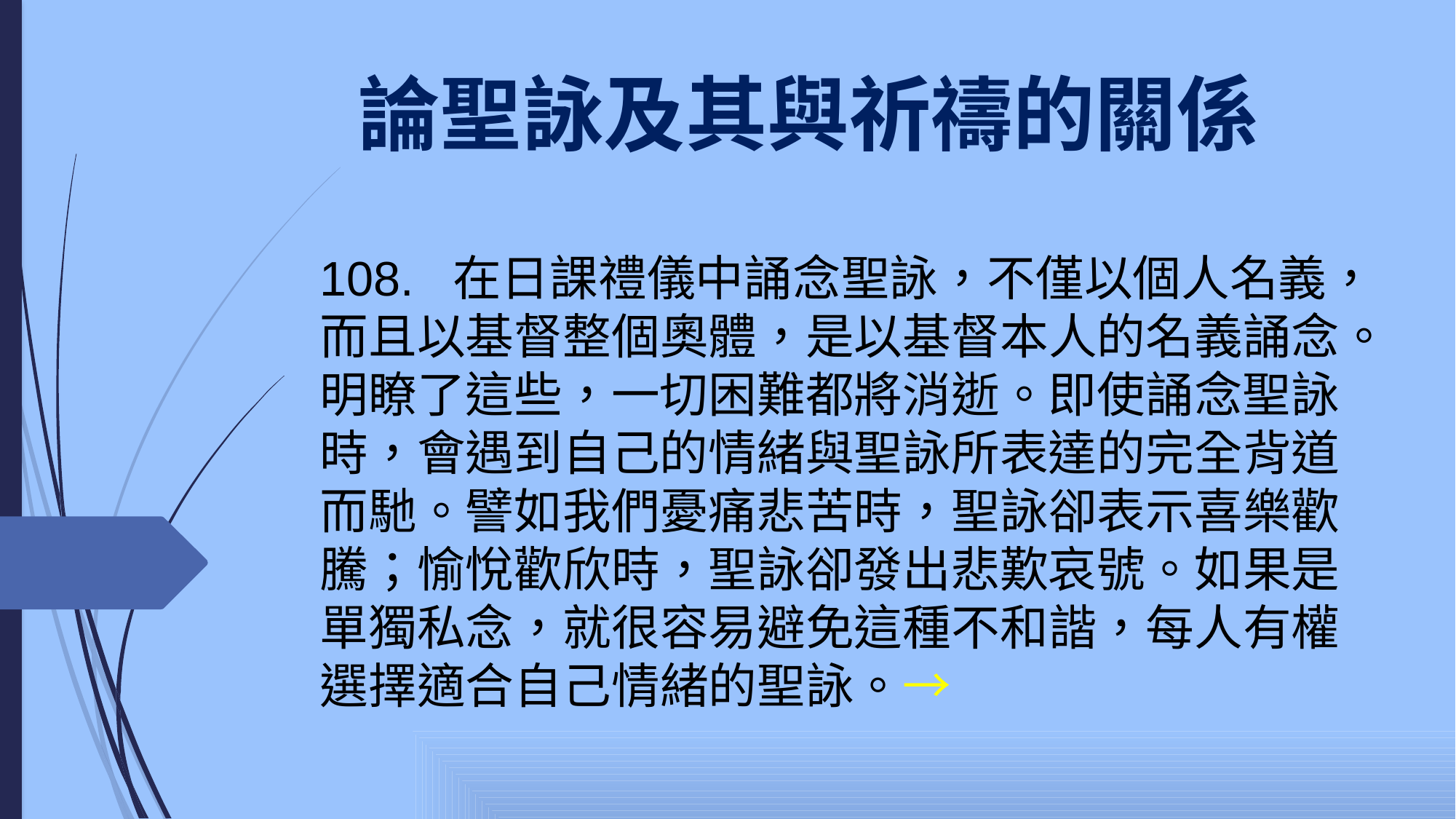

# 論聖詠及其與祈禱的關係
108.  在日課禮儀中誦念聖詠，不僅以個人名義，而且以基督整個奧體，是以基督本人的名義誦念。明瞭了這些，一切困難都將消逝。即使誦念聖詠時，會遇到自己的情緒與聖詠所表達的完全背道而馳。譬如我們憂痛悲苦時，聖詠卻表示喜樂歡騰；愉悅歡欣時，聖詠卻發出悲歎哀號。如果是單獨私念，就很容易避免這種不和諧，每人有權選擇適合自己情緒的聖詠。→